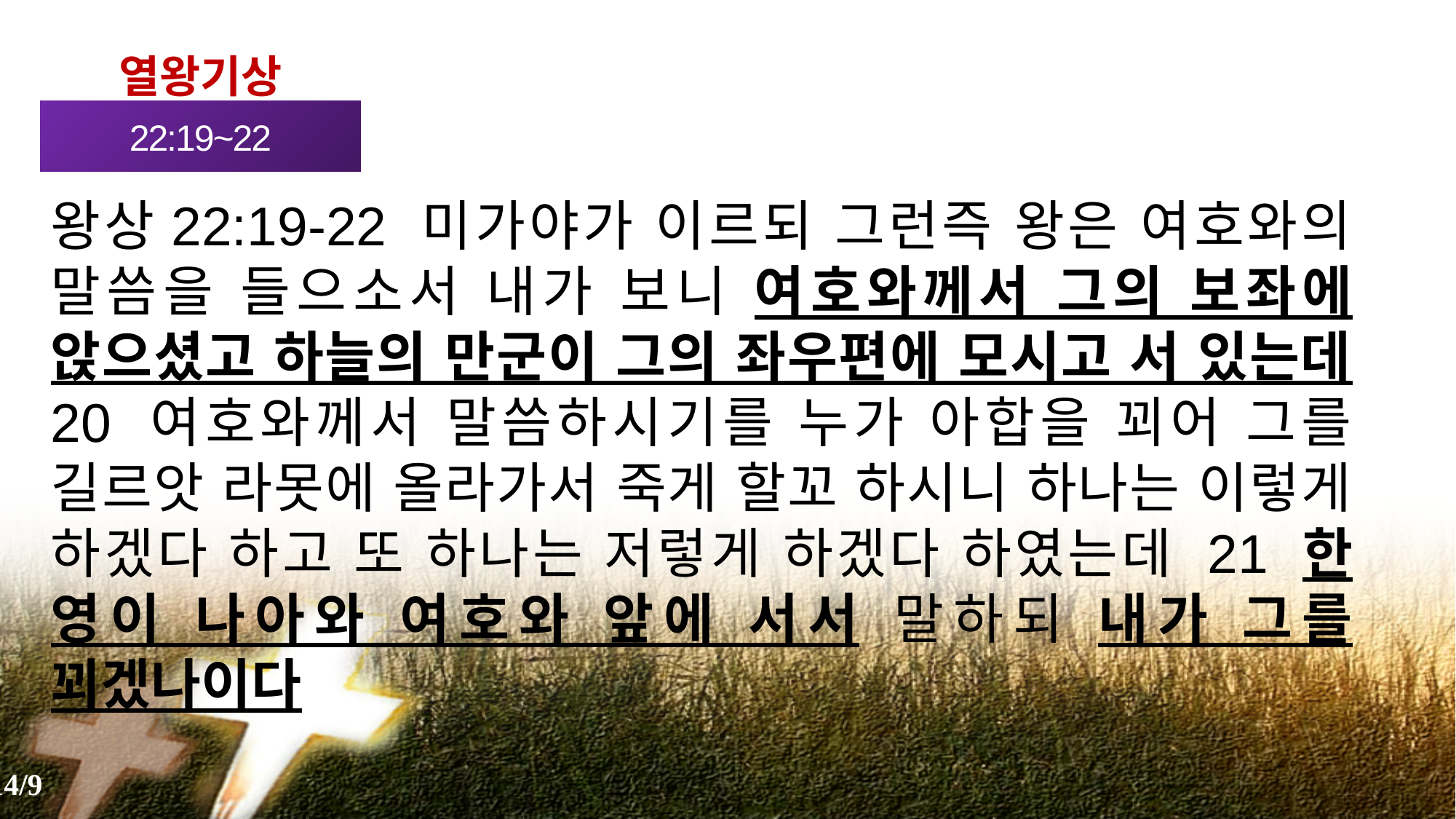

열왕기상

22:19~22
왕상22:19-22 미가야가 이르되 그런즉 왕은 여호와의 말씀을 들으소서 내가 보니 여호와께서 그의 보좌에 앉으셨고 하늘의 만군이 그의 좌우편에 모시고 서 있는데 20 여호와께서 말씀하시기를 누가 아합을 꾀어 그를 길르앗 라못에 올라가서 죽게 할꼬 하시니 하나는 이렇게 하겠다 하고 또 하나는 저렇게 하겠다 하였는데 21 한 영이 나아와 여호와 앞에 서서 말하되 내가 그를 꾀겠나이다